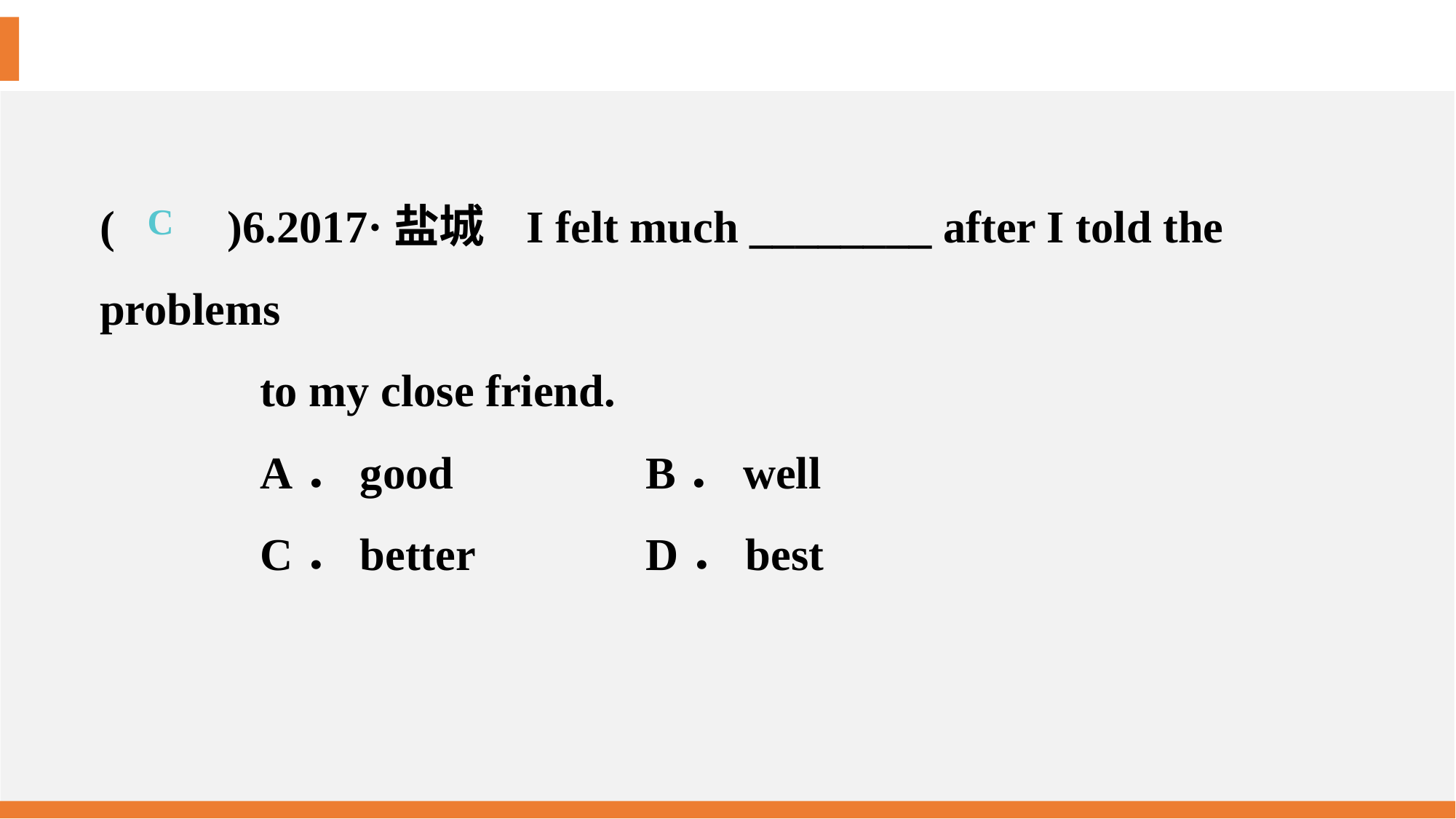

(　　)6.2017·盐城   I felt much ________ after I told the problems
to my close friend.
A．good   		B．well
C．better   		D．best
C